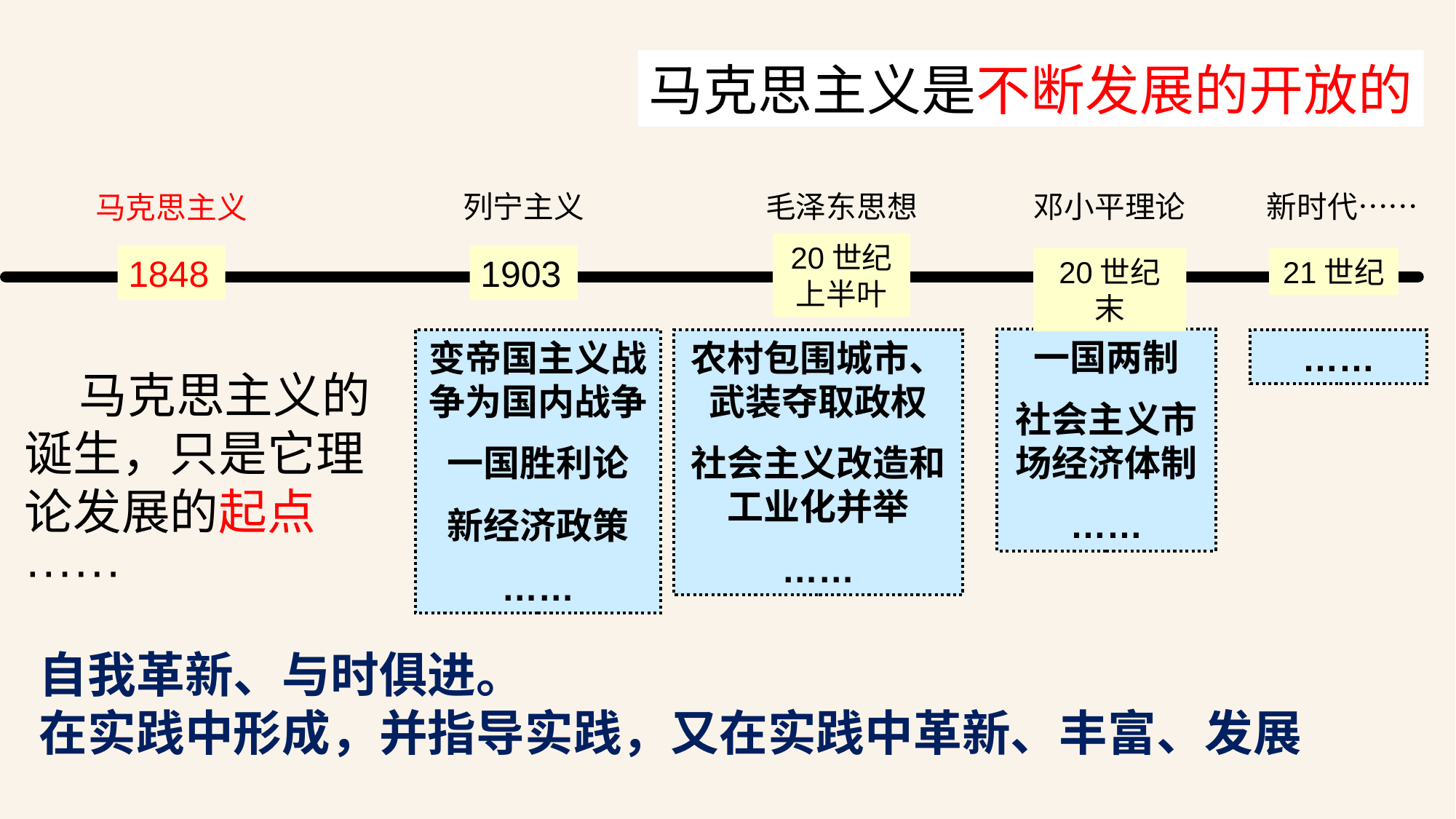

马克思主义是不断发展的开放的
列宁主义
马克思主义
新时代……
邓小平理论
毛泽东思想
20世纪上半叶
1848
1903
20世纪末
21世纪

一国两制
社会主义市场经济体制
……
变帝国主义战争为国内战争
一国胜利论
新经济政策
……
农村包围城市、武装夺取政权
社会主义改造和工业化并举
……
……
马克思主义的诞生，只是它理论发展的起点······
自我革新、与时俱进。
在实践中形成，并指导实践，又在实践中革新、丰富、发展